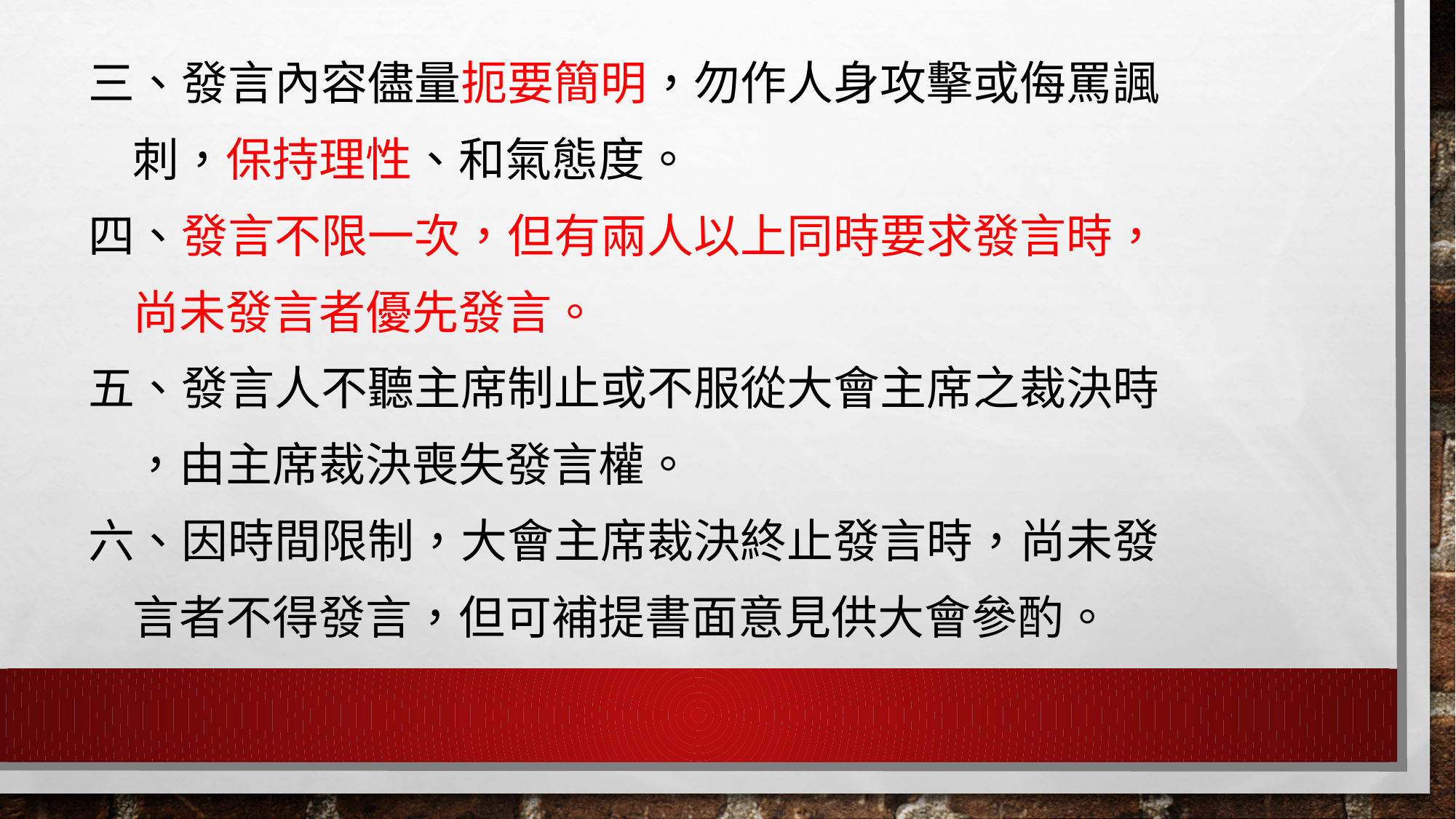

三、發言內容儘量扼要簡明，勿作人身攻擊或侮罵諷
    刺，保持理性、和氣態度。
四、發言不限一次，但有兩人以上同時要求發言時，
    尚未發言者優先發言。
五、發言人不聽主席制止或不服從大會主席之裁決時
    ，由主席裁決喪失發言權。
六、因時間限制，大會主席裁決終止發言時，尚未發
    言者不得發言，但可補提書面意見供大會參酌。